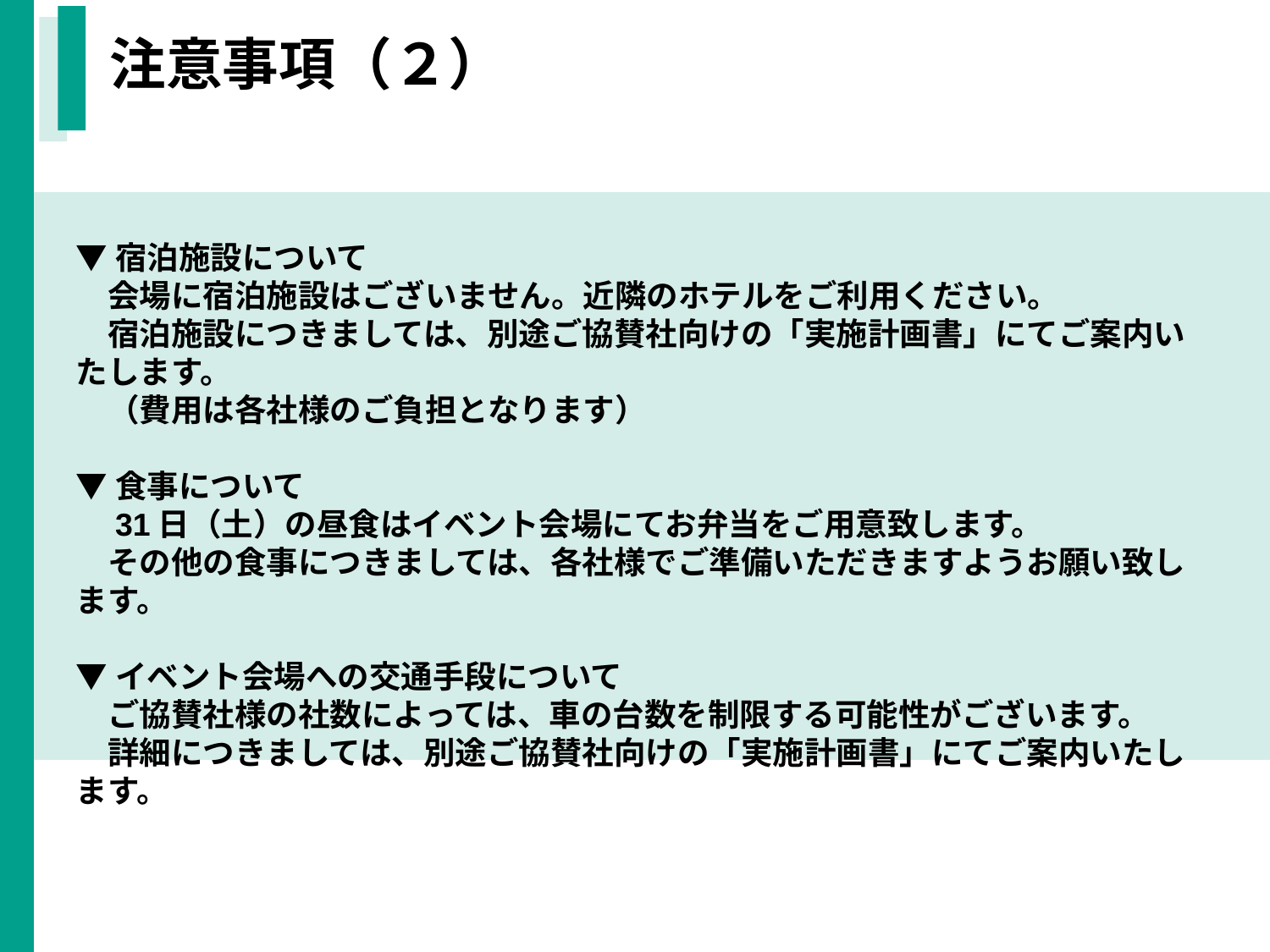

注意事項（２）

▼宿泊施設について
　会場に宿泊施設はございません。近隣のホテルをご利用ください。
　宿泊施設につきましては、別途ご協賛社向けの「実施計画書」にてご案内いたします。
　（費用は各社様のご負担となります）

▼食事について
　31日（土）の昼食はイベント会場にてお弁当をご用意致します。
　その他の食事につきましては、各社様でご準備いただきますようお願い致します。

▼イベント会場への交通手段について
　ご協賛社様の社数によっては、車の台数を制限する可能性がございます。
　詳細につきましては、別途ご協賛社向けの「実施計画書」にてご案内いたします。